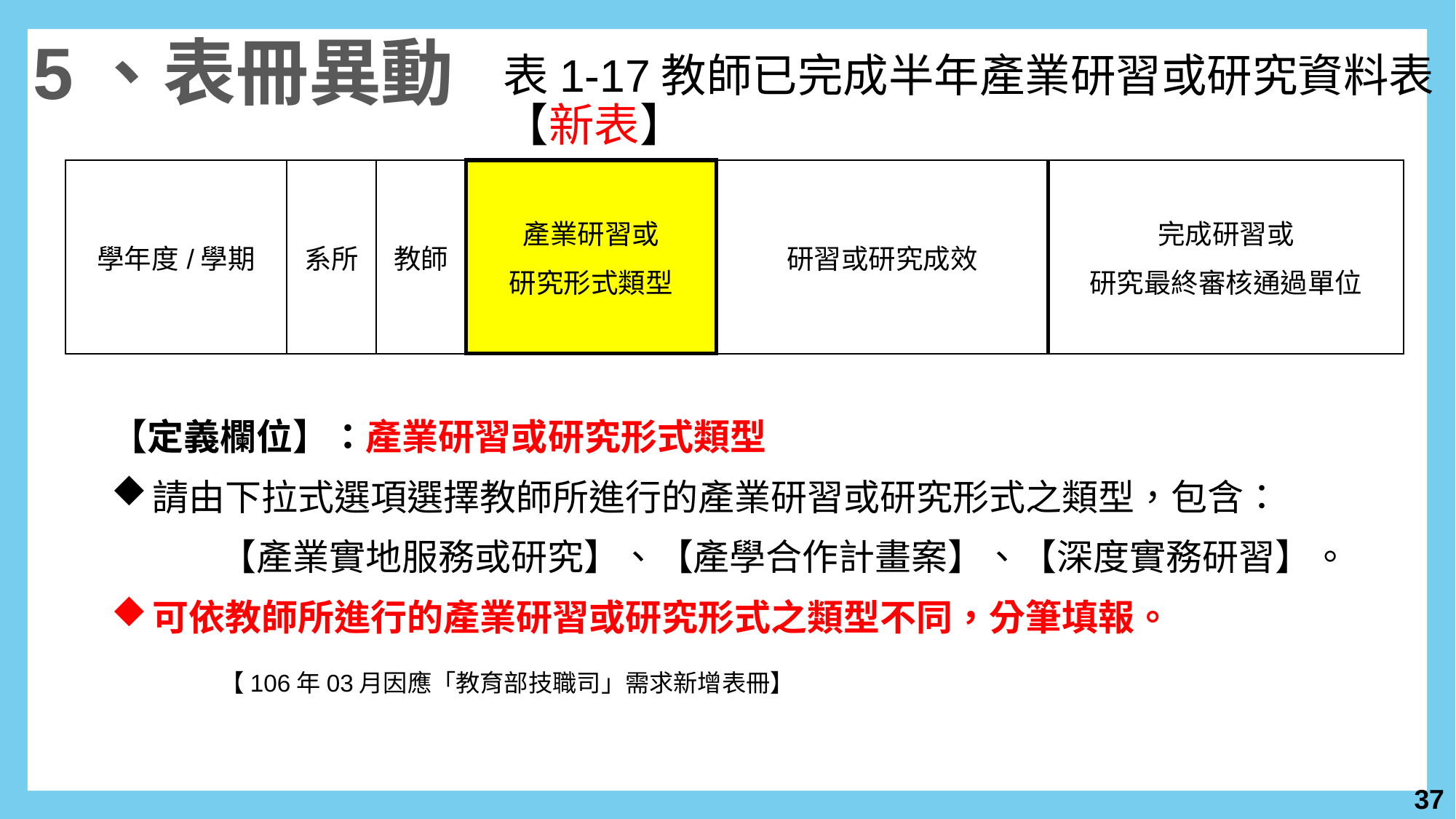

5、表冊異動
表1-17教師已完成半年產業研習或研究資料表【新表】
| 學年度/學期 | 系所 | 教師 | 產業研習或 研究形式類型 | 研習或研究成效 | 完成研習或 研究最終審核通過單位 |
| --- | --- | --- | --- | --- | --- |
【定義欄位】：產業研習或研究形式類型
請由下拉式選項選擇教師所進行的產業研習或研究形式之類型，包含：
	【產業實地服務或研究】、【產學合作計畫案】、【深度實務研習】。
可依教師所進行的產業研習或研究形式之類型不同，分筆填報。
	【106年03月因應「教育部技職司」需求新增表冊】

37